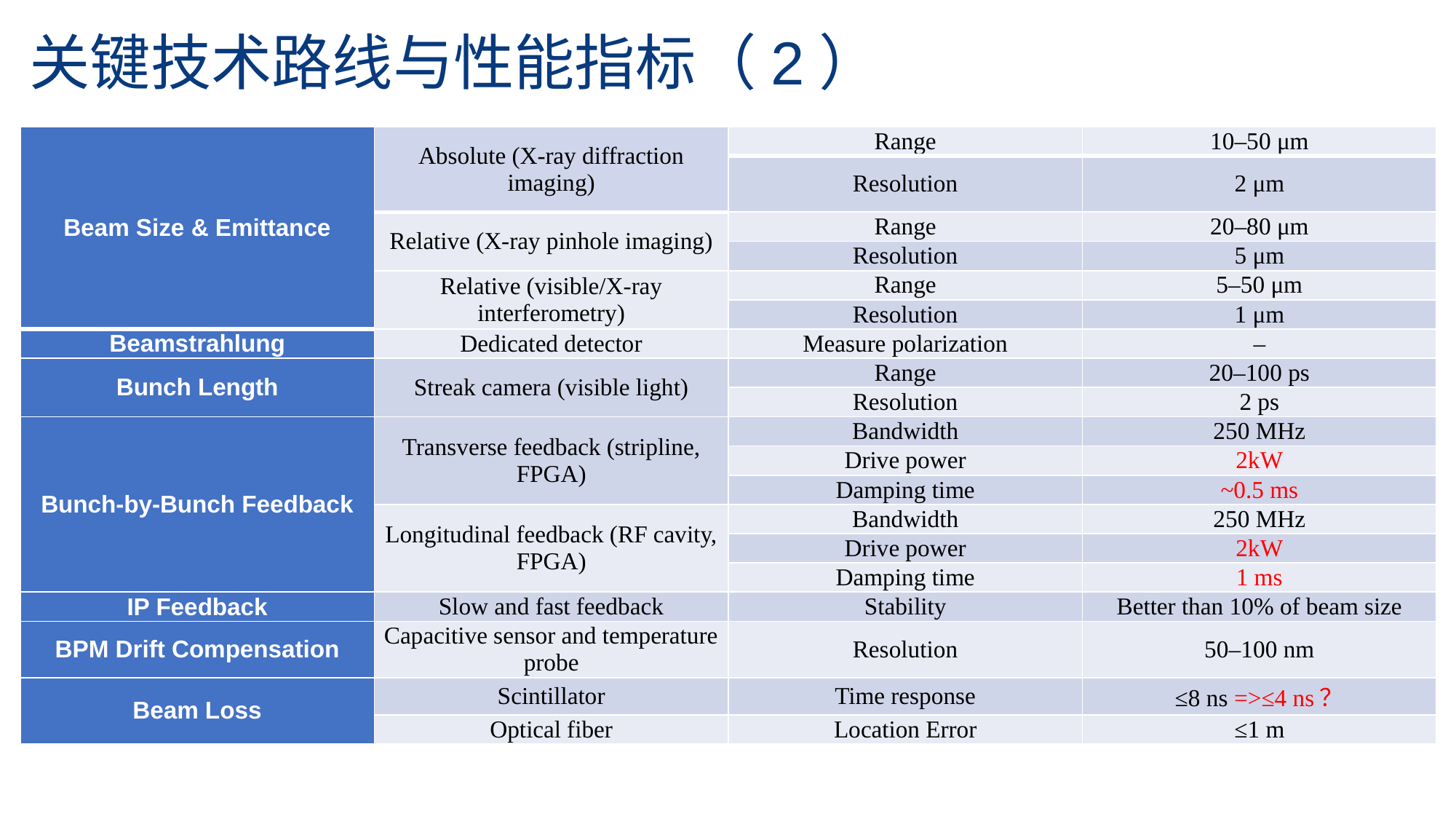

# 关键技术路线与性能指标（2）
| Beam Size & Emittance | Absolute (X-ray diffraction imaging) | Range | 10–50 μm |
| --- | --- | --- | --- |
|  |  | Resolution | 2 μm |
|  | Relative (X-ray pinhole imaging) | Range | 20–80 μm |
|  |  | Resolution | 5 μm |
|  | Relative (visible/X-ray interferometry) | Range | 5–50 μm |
|  |  | Resolution | 1 μm |
| Beamstrahlung | Dedicated detector | Measure polarization | – |
| Bunch Length | Streak camera (visible light) | Range | 20–100 ps |
|  |  | Resolution | 2 ps |
| Bunch-by-Bunch Feedback | Transverse feedback (stripline, FPGA) | Bandwidth | 250 MHz |
|  |  | Drive power | 2kW |
|  |  | Damping time | ~0.5 ms |
|  | Longitudinal feedback (RF cavity, FPGA) | Bandwidth | 250 MHz |
|  |  | Drive power | 2kW |
|  |  | Damping time | 1 ms |
| IP Feedback | Slow and fast feedback | Stability | Better than 10% of beam size |
| BPM Drift Compensation | Capacitive sensor and temperature probe | Resolution | 50–100 nm |
| Beam Loss | Scintillator | Time response | ≤8 ns =>≤4 ns？ |
|  | Optical fiber | Location Error | ≤1 m |